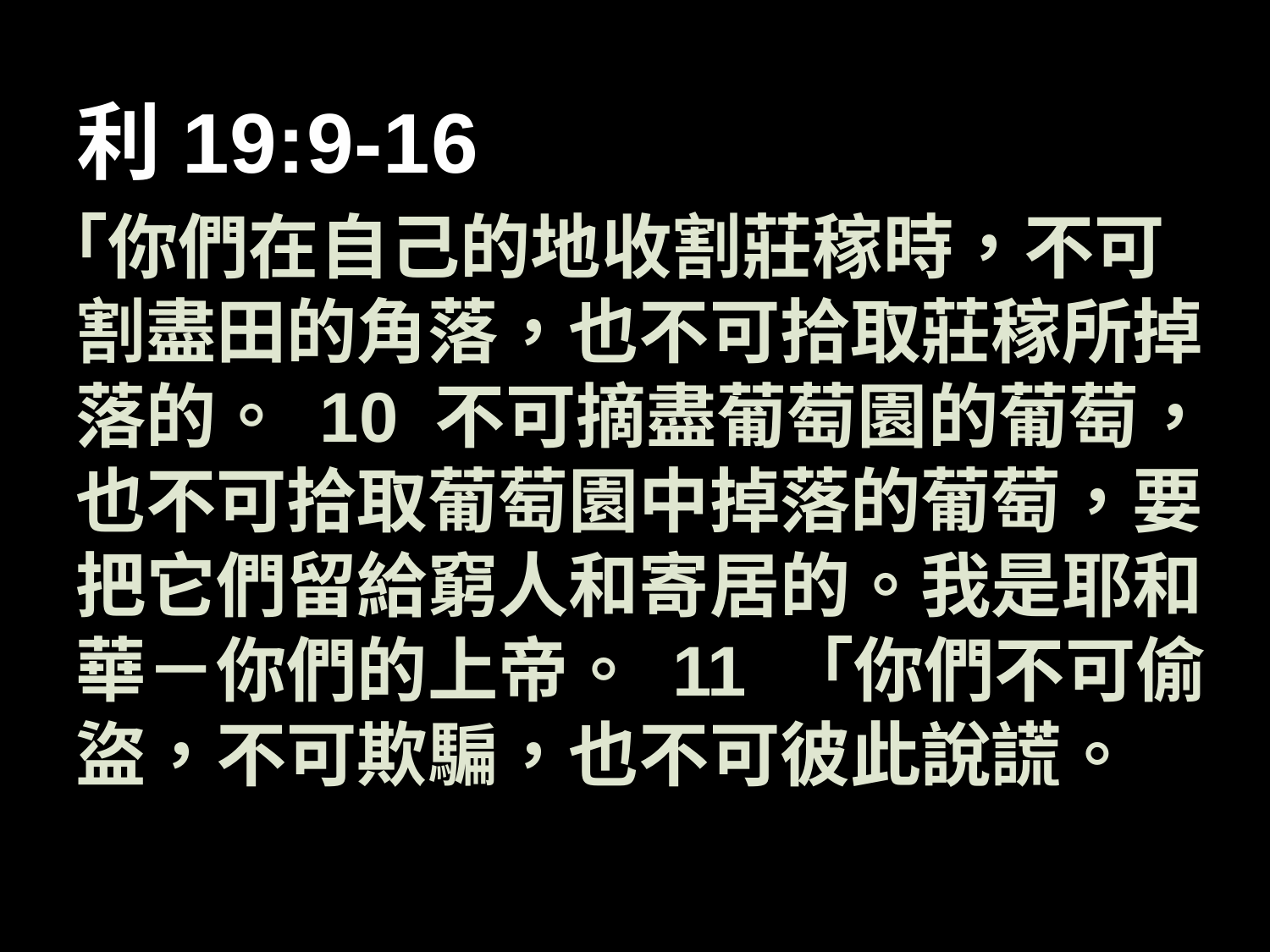

# 利19:9-16
「你們在自己的地收割莊稼時，不可割盡田的角落，也不可拾取莊稼所掉落的。 10 不可摘盡葡萄園的葡萄，也不可拾取葡萄園中掉落的葡萄，要把它們留給窮人和寄居的。我是耶和華－你們的上帝。 11 「你們不可偷盜，不可欺騙，也不可彼此說謊。